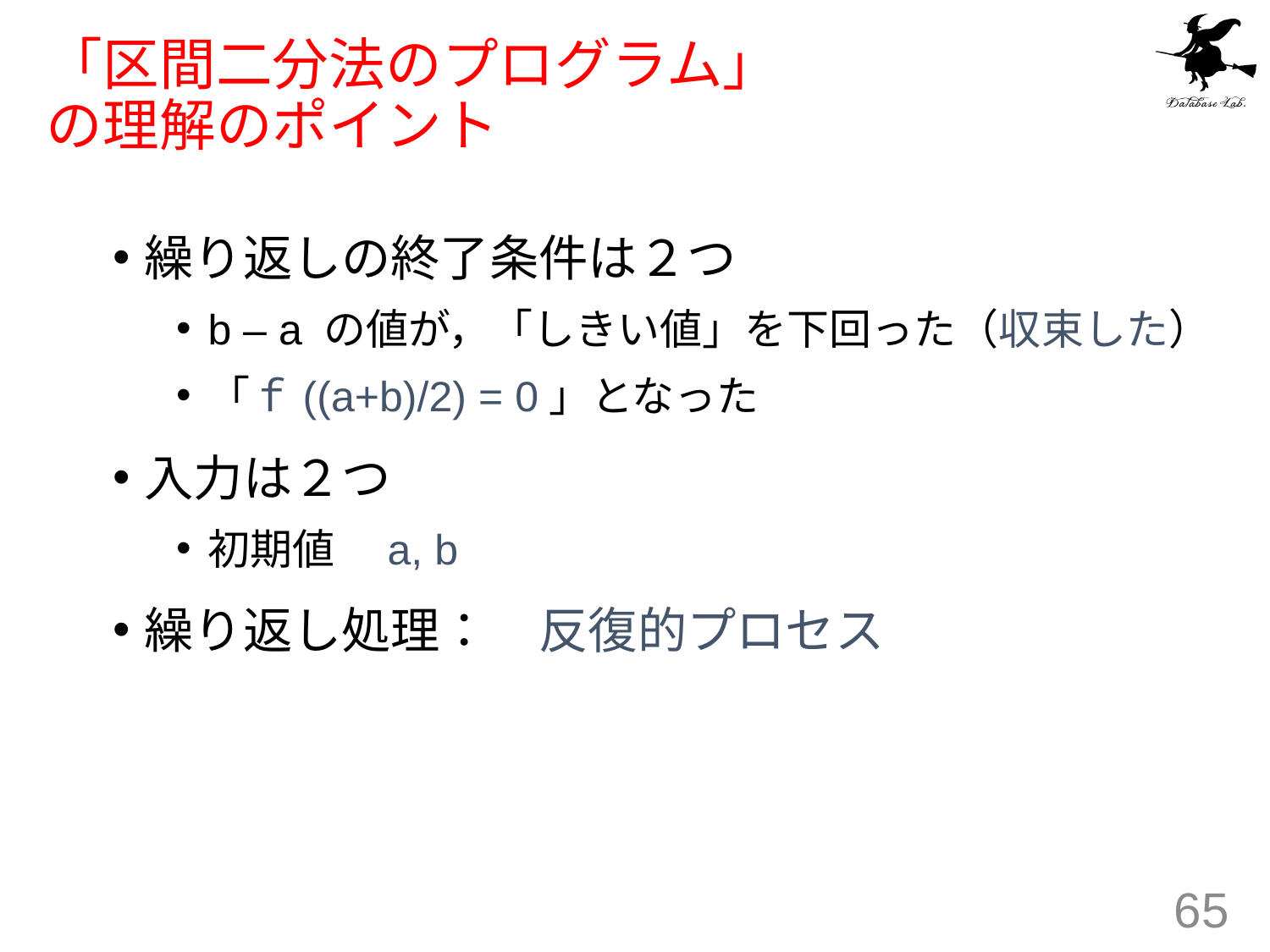

# 「区間二分法のプログラム」 の理解のポイント
繰り返しの終了条件は２つ
b – a の値が，「しきい値」を下回った（収束した）
「ｆ((a+b)/2) = 0」となった
入力は２つ
初期値　a, b
繰り返し処理：　反復的プロセス

65